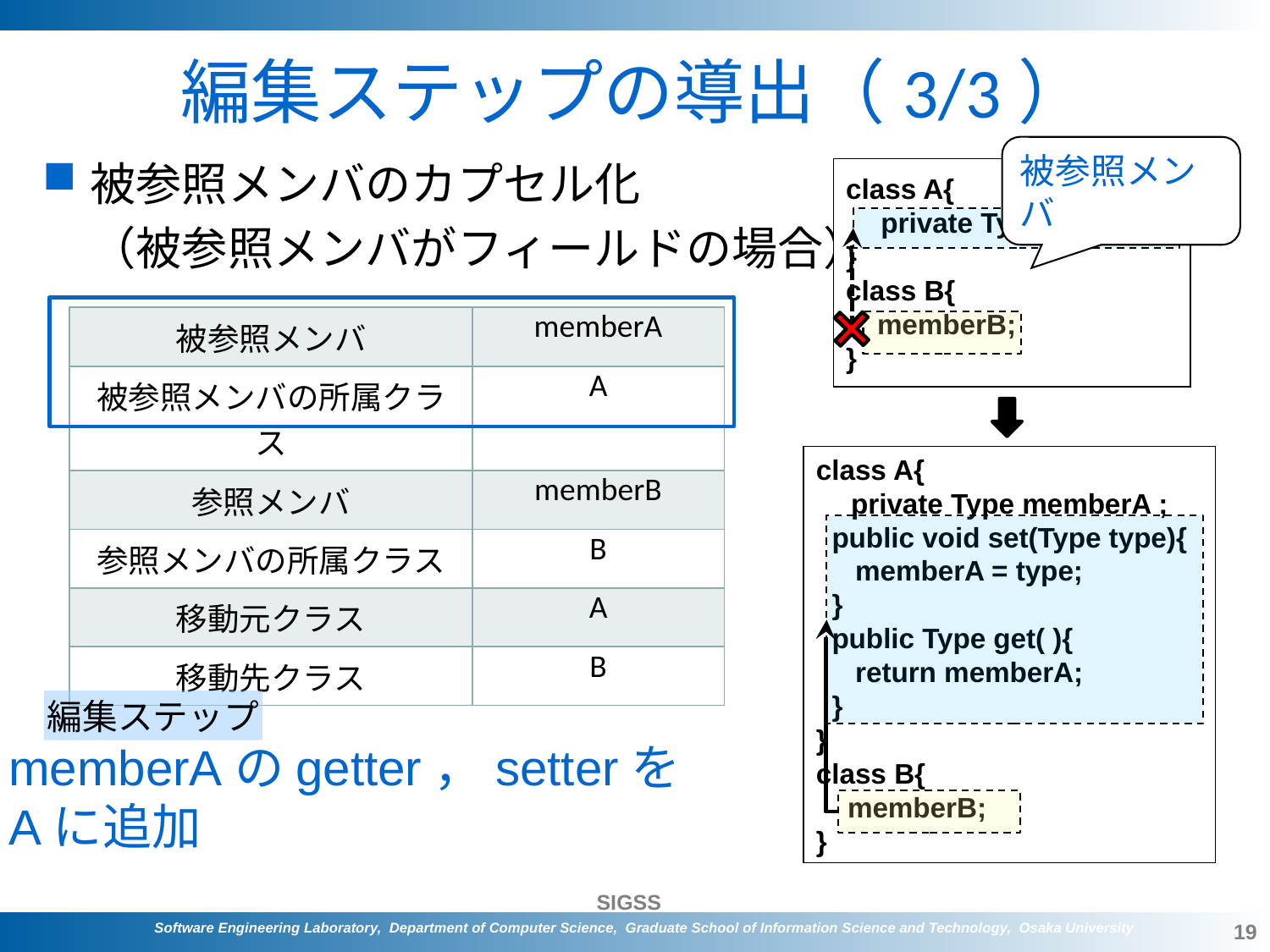

# 編集ステップの導出（3/3）
被参照メンバ
被参照メンバのカプセル化
	（被参照メンバがフィールドの場合）
class A{
　private Type memberA ;
}
class B{
    memberB;
}

| 被参照メンバ | memberA |
| --- | --- |
| 被参照メンバの所属クラス | A |
| 参照メンバ | memberB |
| 参照メンバの所属クラス | B |
| 移動元クラス | A |
| 移動先クラス | B |

class A{
　private Type memberA ;
  public void set(Type type){
     memberA = type;
  }
  public Type get( ){
     return memberA;
  }
}
class B{
    memberB;
}

編集ステップ
memberAのgetter，setterを
Aに追加

19
Software Engineering Laboratory,  Department of Computer Science,  Graduate School of Information Science and Technology,  Osaka University